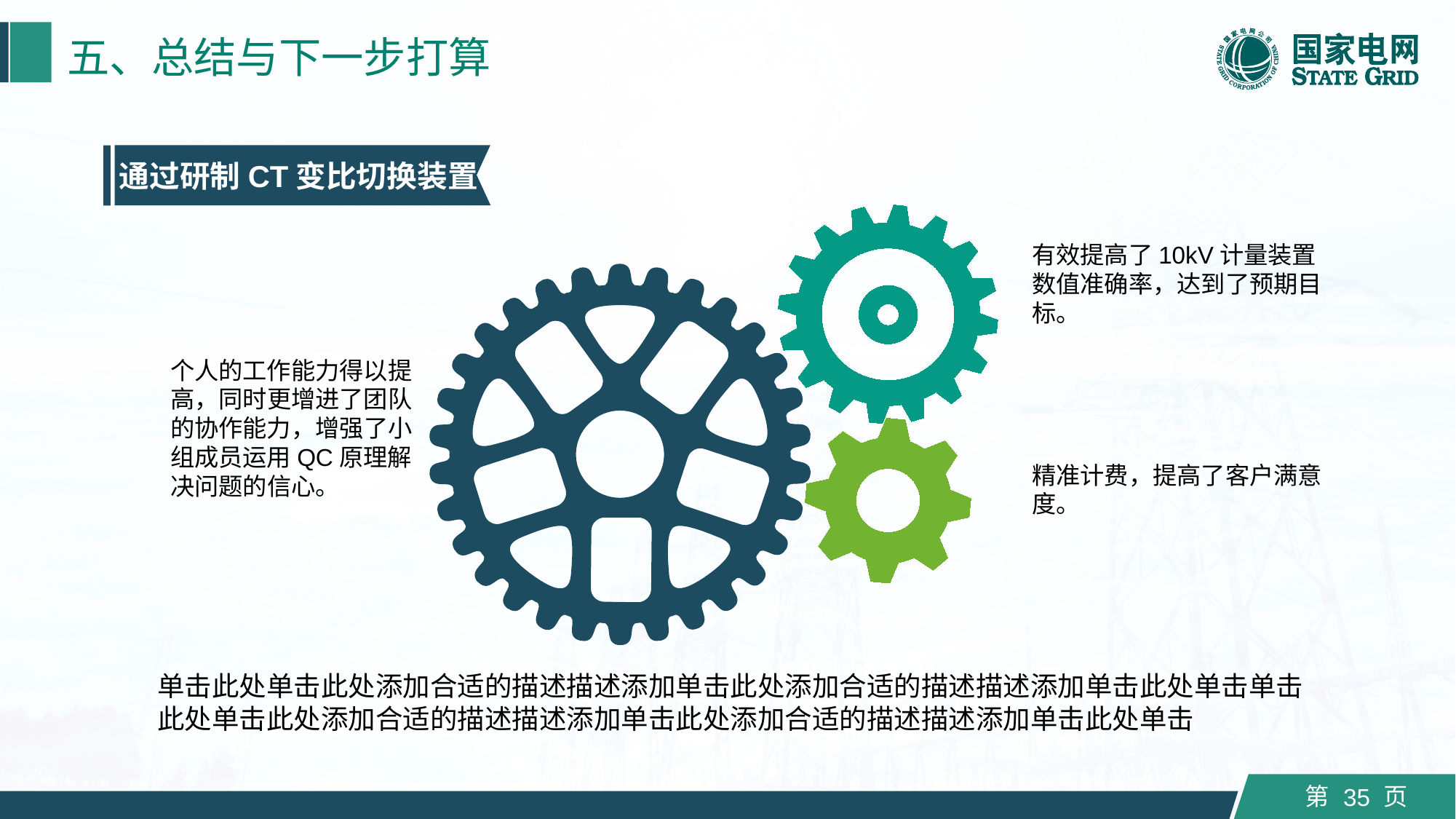

五、总结与下一步打算

通过研制CT变比切换装置

有效提高了10kV计量装置数值准确率，达到了预期目标。

个人的工作能力得以提高，同时更增进了团队的协作能力，增强了小组成员运用QC原理解决问题的信心。

精准计费，提高了客户满意度。
单击此处单击此处添加合适的描述描述添加单击此处添加合适的描述描述添加单击此处单击单击此处单击此处添加合适的描述描述添加单击此处添加合适的描述描述添加单击此处单击